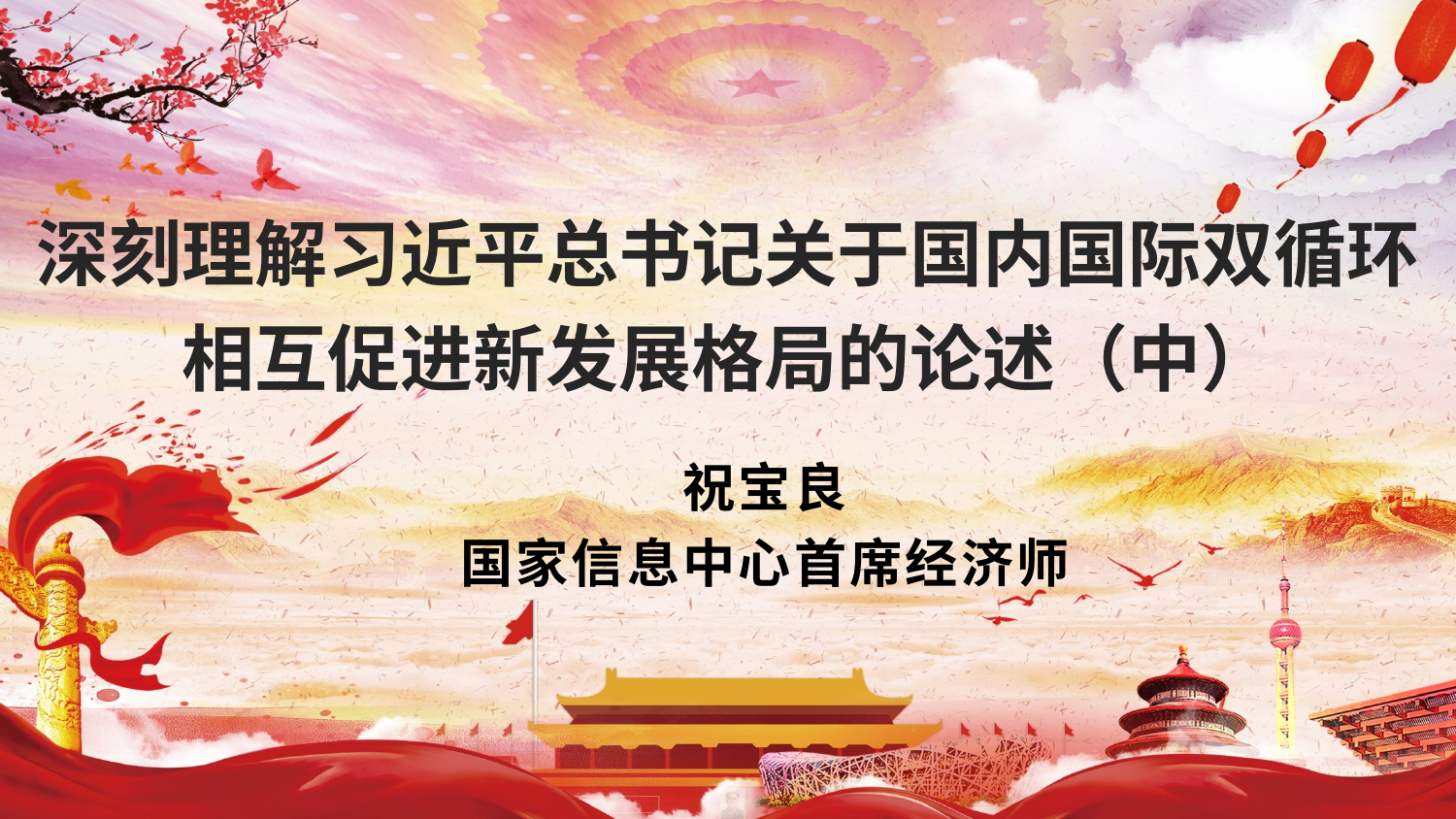

# 深刻理解习近平总书记关于国内国际双循环相互促进新发展格局的论述（中）
祝宝良
国家信息中心首席经济师